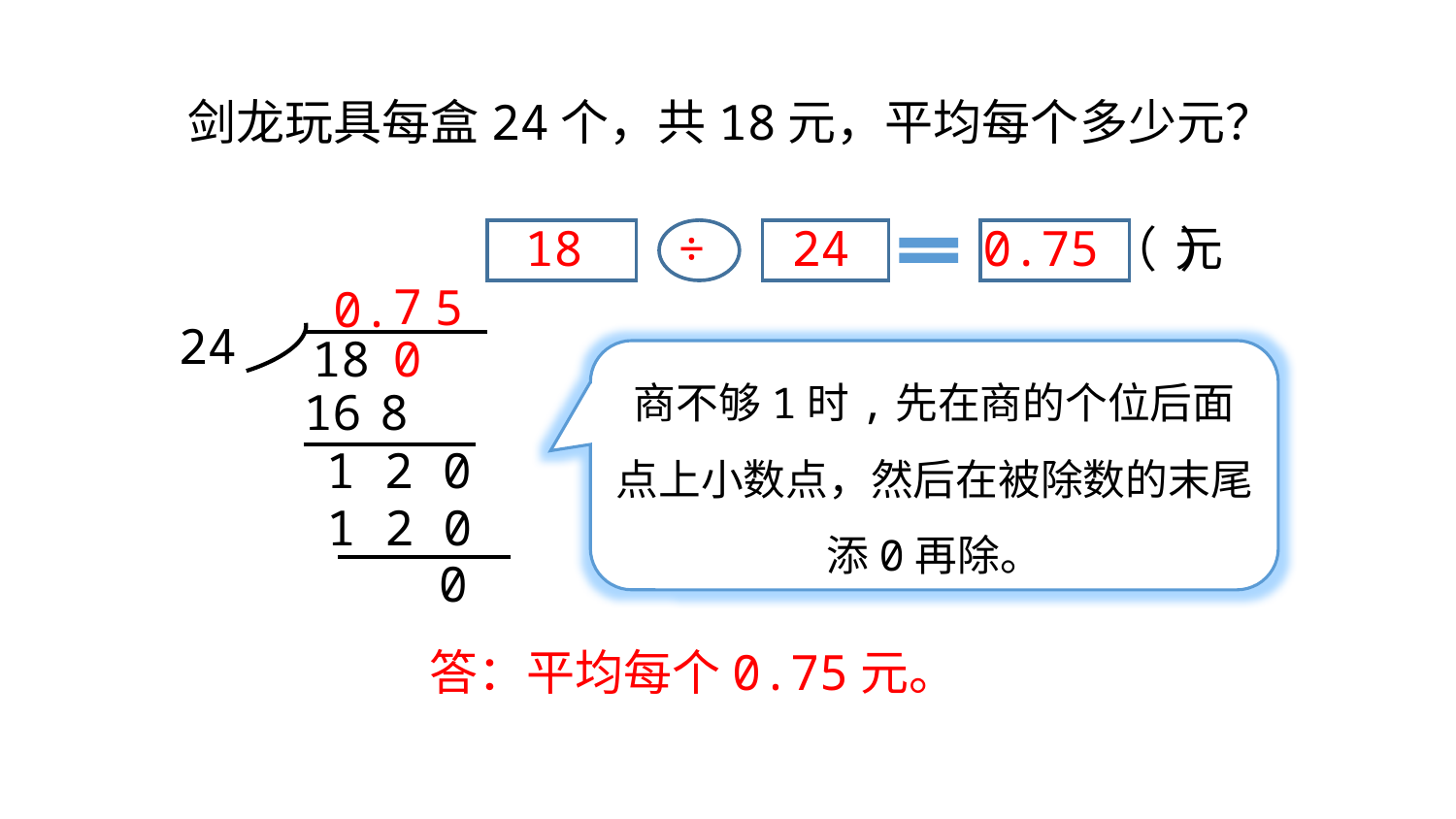

剑龙玩具每盒24个，共18元，平均每个多少元？
（  ）

18
÷
24
0.75
元
7
5
0.

24
18
0
商不够1时,先在商的个位后面点上小数点，然后在被除数的末尾添0再除。
16 8
1 2 0
1 2 0
0
答：平均每个0.75元。